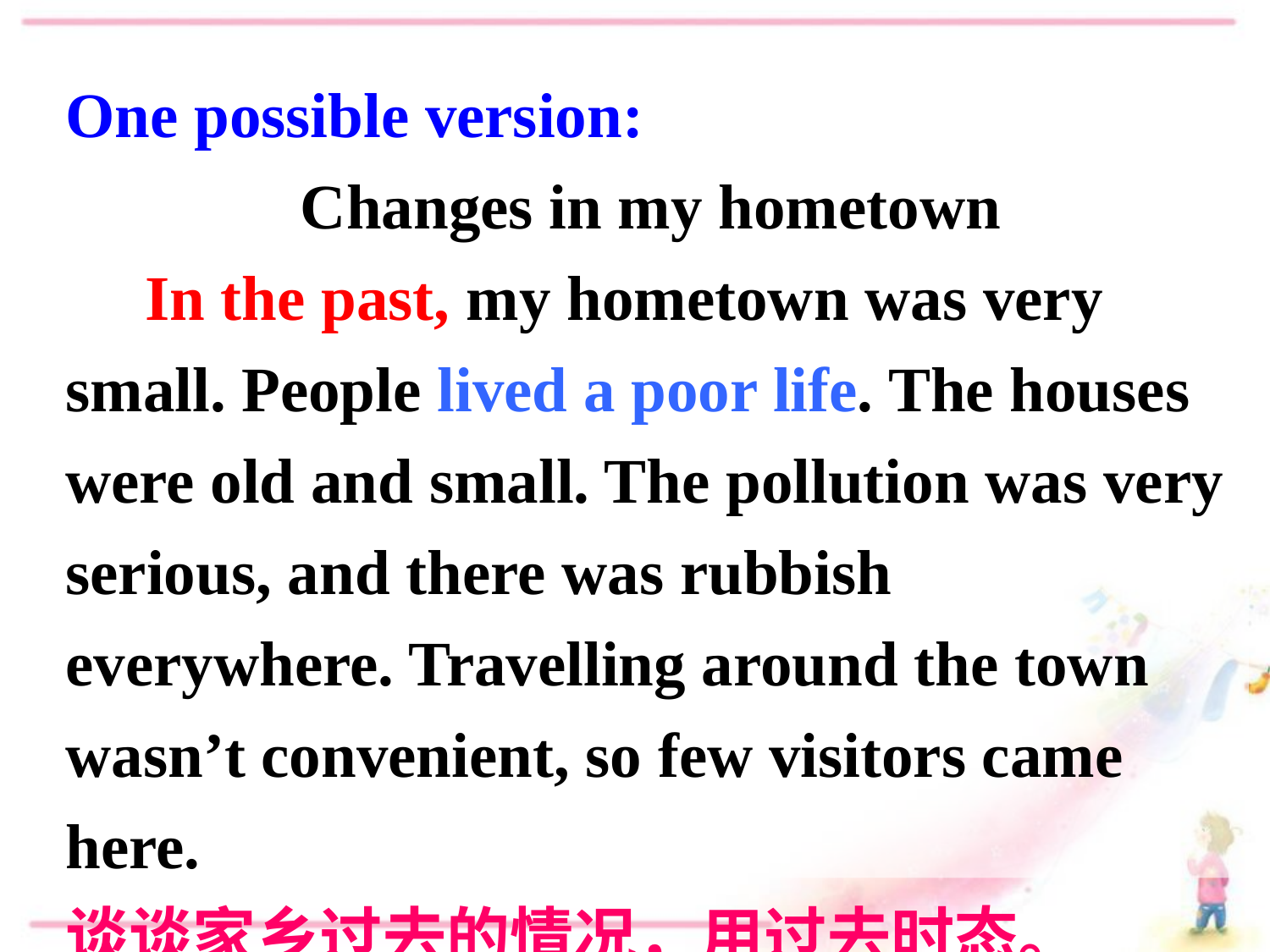

One possible version:
Changes in my hometown
     In the past, my hometown was very small. People lived a poor life. The houses were old and small. The pollution was very serious, and there was rubbish everywhere. Travelling around the town wasn’t convenient, so few visitors came here.
谈谈家乡过去的情况，用过去时态。